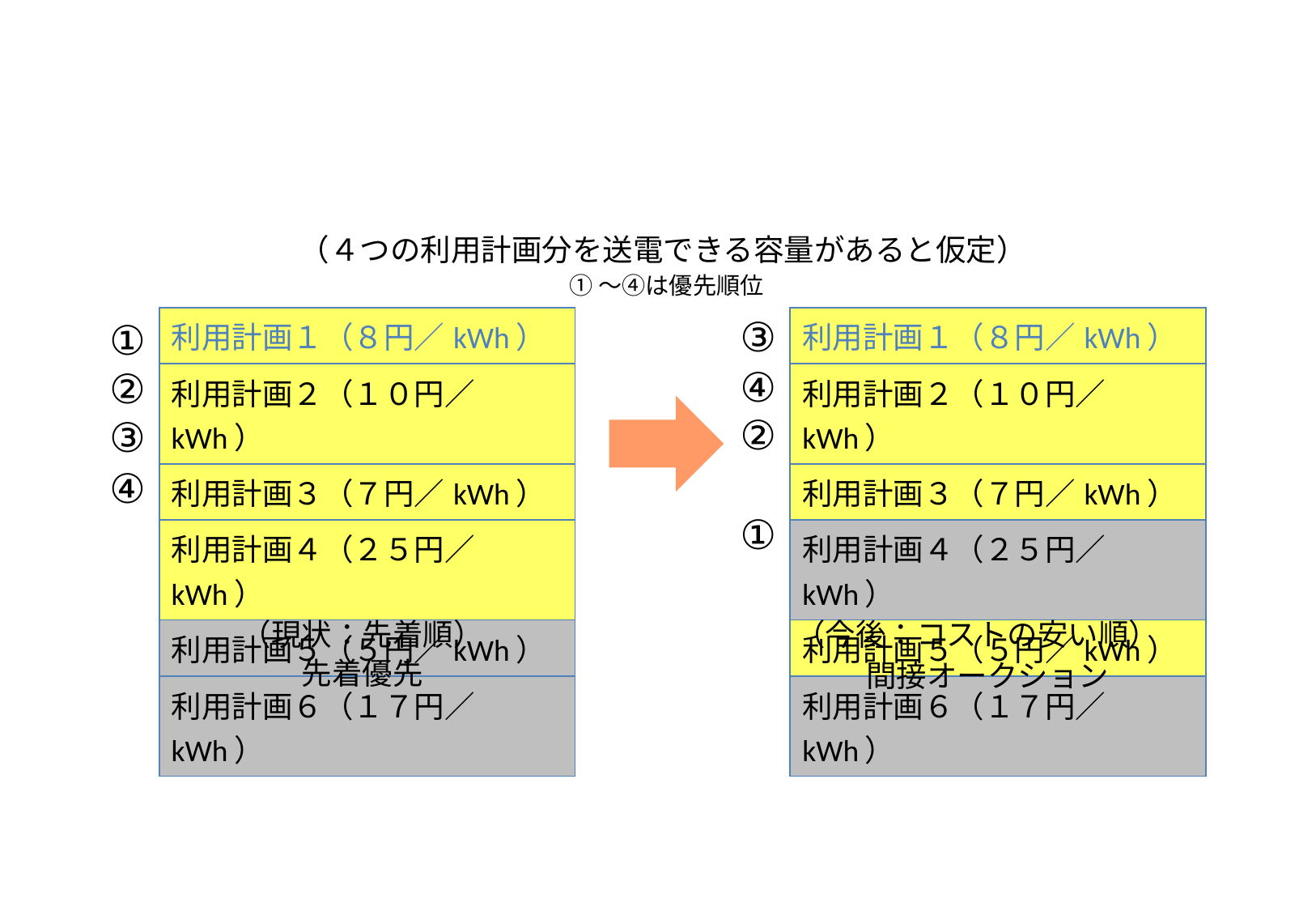

（４つの利用計画分を送電できる容量があると仮定）
①～④は優先順位
③
④
②
①
| 利用計画１（８円／kWh） |
| --- |
| 利用計画２（１０円／kWh） |
| 利用計画３（７円／kWh） |
| 利用計画４（２５円／kWh） |
| 利用計画５（５円／kWh） |
| 利用計画６（１７円／kWh） |
| 利用計画１（８円／kWh） |
| --- |
| 利用計画２（１０円／kWh） |
| 利用計画３（７円／kWh） |
| 利用計画４（２５円／kWh） |
| 利用計画５（５円／kWh） |
| 利用計画６（１７円／kWh） |
①
②
③
④

（現状：先着順）
（今後：コストの安い順）
先着優先
間接オークション